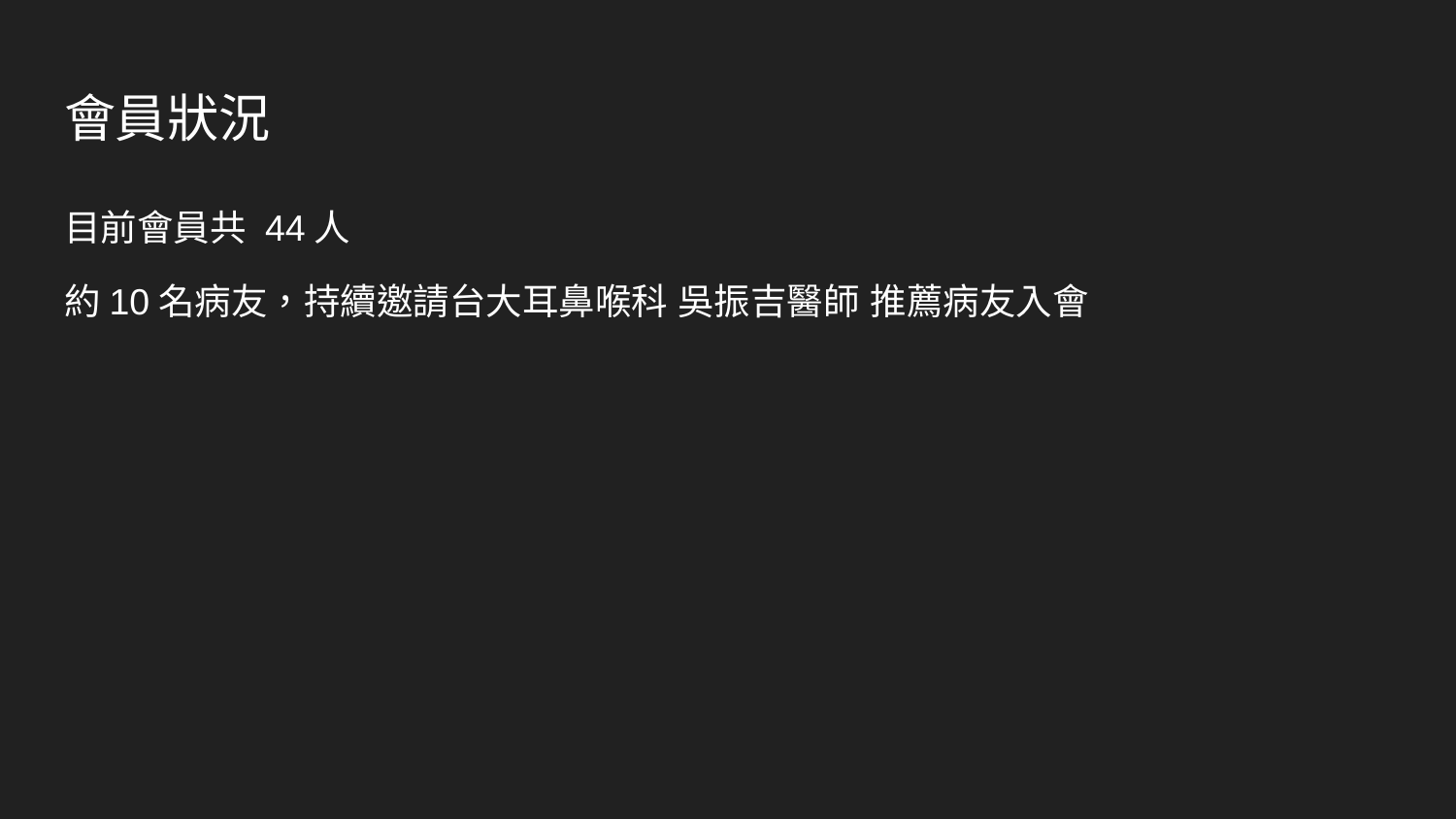

# 會員狀況
目前會員共 44人
約10名病友，持續邀請台大耳鼻喉科 吳振吉醫師 推薦病友入會